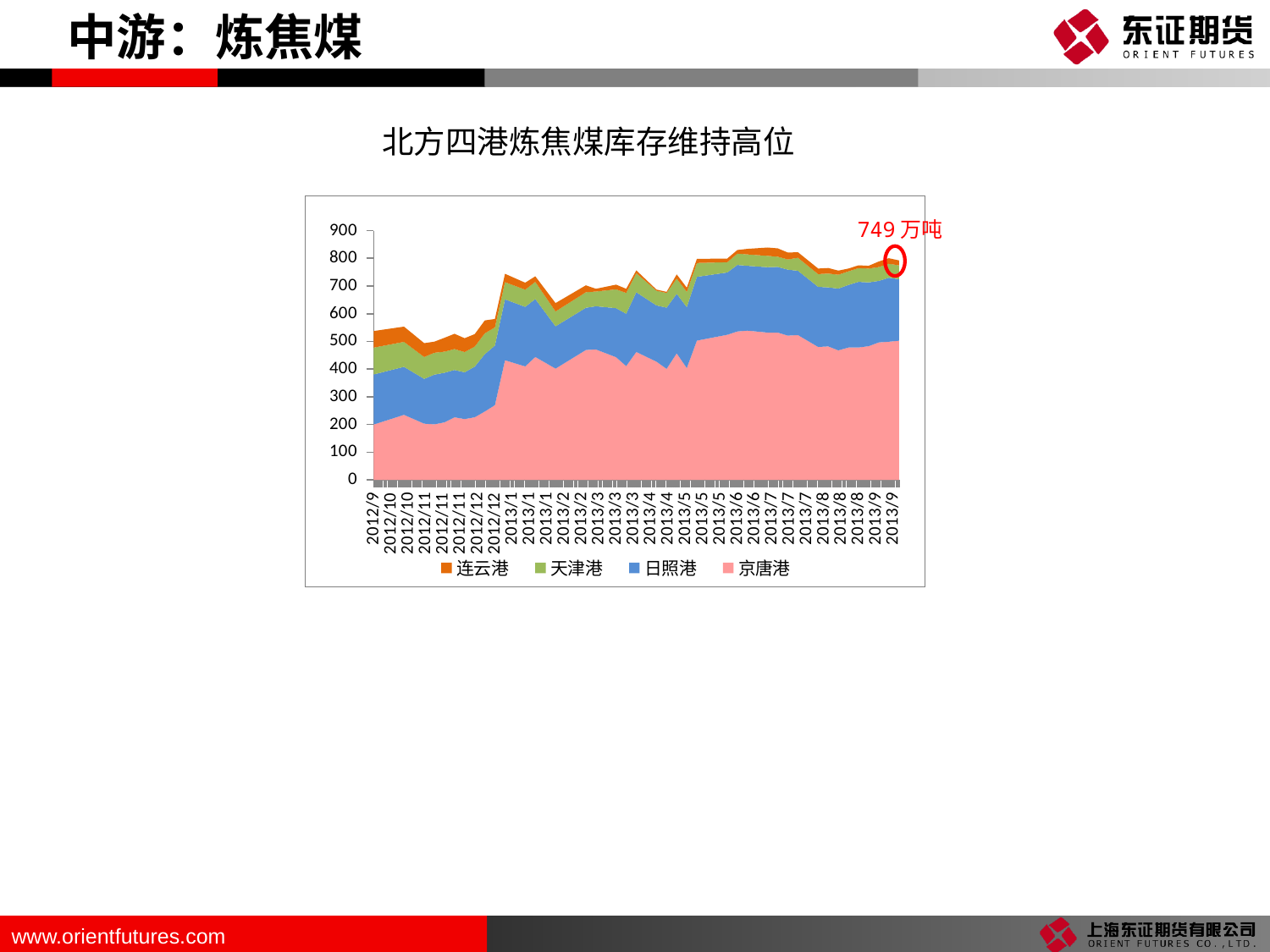

中游：炼焦煤
北方四港炼焦煤库存维持高位

### Chart

| Category |  |  |  |  |
|---|---|---|---|---|
| 41544 | 502.5 | 222.0 | 50.0 | 18.0 |
| 41537 | 499.0 | 231.0 | 50.3 | 20.0 |
| 41530 | 496.4 | 222.0 | 50.0 | 20.0 |
| 41523 | 483.0 | 230.0 | 50.0 | 10.0 |
| 41516 | 478.0 | 237.0 | 49.7 | 10.0 |
| 41509 | 478.0 | 226.0 | 49.0 | 10.0 |
| 41502 | 467.7 | 223.0 | 50.0 | 15.0 |
| 41495 | 482.0 | 213.0 | 50.0 | 20.0 |
| 41488 | 480.0 | 217.0 | 46.0 | 20.0 |
| 41474 | 523.0 | 232.0 | 47.0 | 20.0 |
| 41467 | 521.0 | 238.0 | 36.8 | 25.0 |
| 41460 | 532.0 | 237.0 | 36.8 | 30.0 |
| 41453 | 531.9 | 236.0 | 41.0 | 30.0 |
| 41439 | 539.0 | 234.0 | 41.0 | 20.0 |
| 41432 | 536.0 | 240.0 | 41.0 | 13.0 |
| 41425 | 524.0 | 225.0 | 37.0 | 13.0 |
| 41404 | 503.0 | 230.0 | 50.0 | 15.0 |
| 41397 | 404.0 | 220.0 | 55.0 | 15.0 |
| 41390 | 457.0 | 215.0 | 55.0 | 15.0 |
| 41383 | 401.0 | 221.0 | 53.0 | 4.0 |
| 41376 | 427.0 | 203.0 | 53.0 | 4.0 |
| 41362 | 462.0 | 215.5 | 69.0 | 10.0 |
| 41355 | 411.0 | 189.0 | 75.0 | 15.0 |
| 41348 | 443.0 | 177.0 | 68.0 | 17.0 |
| 41334 | 471.0 | 156.0 | 53.0 | 10.0 |
| 41327 | 469.0 | 152.5 | 56.0 | 25.0 |
| 41306 | 402.0 | 152.7 | 53.6 | 30.0 |
| 41292 | 444.0 | 209.0 | 62.1 | 20.0 |
| 41285 | 409.9 | 215.0 | 62.0 | 25.0 |
| 41271 | 432.0 | 220.0 | 62.0 | 30.0 |
| 41264 | 270.0 | 215.0 | 66.0 | 30.0 |
| 41257 | 247.0 | 207.0 | 75.3 | 46.5 |
| 41250 | 226.0 | 183.0 | 72.3 | 45.0 |
| 41243 | 219.6 | 169.0 | 73.0 | 50.0 |
| 41236 | 226.0 | 171.1 | 75.6 | 55.0 |
| 41229 | 207.7 | 179.3 | 76.0 | 50.0 |
| 41222 | 200.6 | 179.5 | 79.0 | 40.0 |
| 41215 | 203.0 | 161.7 | 79.0 | 50.0 |
| 41201 | 235.0 | 173.5 | 90.0 | 55.0 |
| 41180 | 200.0 | 180.8 | 96.8 | 60.0 |
749万吨